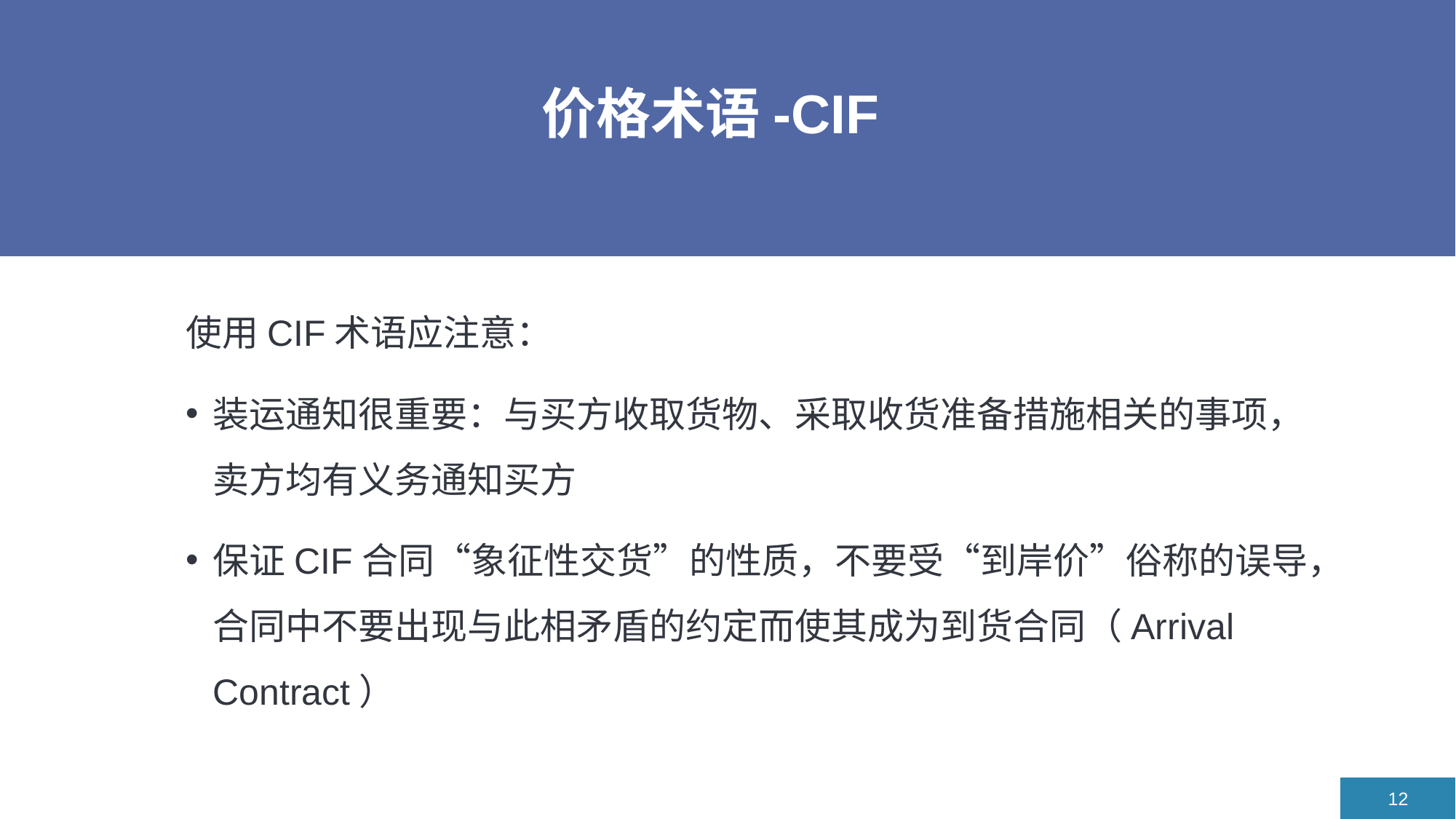

# 价格术语-CIF

使用CIF术语应注意：
装运通知很重要：与买方收取货物、采取收货准备措施相关的事项，卖方均有义务通知买方
保证CIF合同“象征性交货”的性质，不要受“到岸价”俗称的误导，合同中不要出现与此相矛盾的约定而使其成为到货合同（Arrival Contract）

12